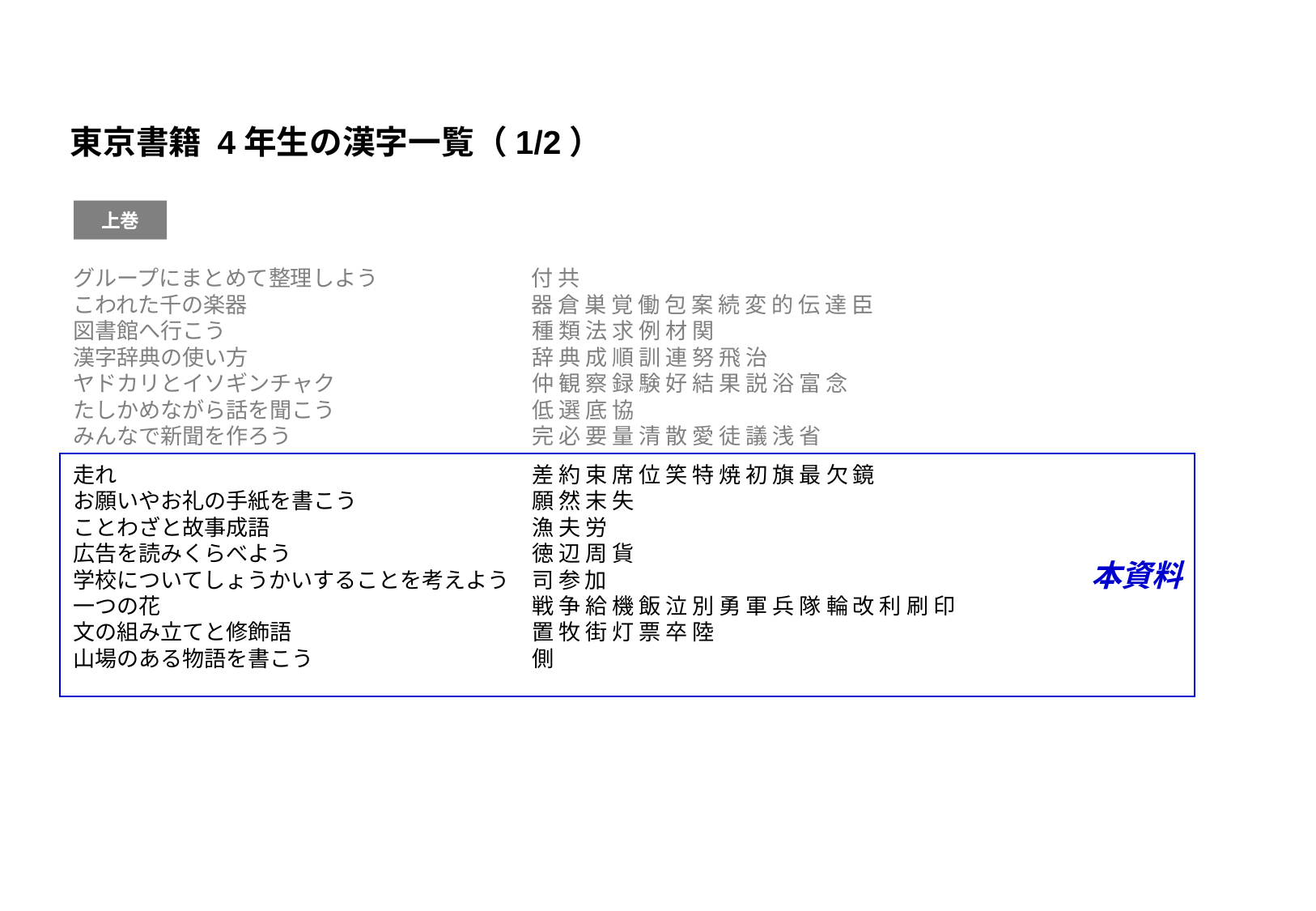

東京書籍 4年生の漢字一覧（1/2）
上巻

グループにまとめて整理しよう　　　　　　　付 共
こわれた千の楽器　　　　　　　　　　　　　器 倉 巣 覚 働 包 案 続 変 的 伝 達 臣
図書館へ行こう　　　　　　　　　　　　　　種 類 法 求 例 材 関
漢字辞典の使い方　　　　　　　　　　　　　辞 典 成 順 訓 連 努 飛 治
ヤドカリとイソギンチャク　　　　　　　　　仲 観 察 録 験 好 結 果 説 浴 富 念
たしかめながら話を聞こう　　　　　　　　　低 選 底 協
みんなで新聞を作ろう　　　　　　　　　　　完 必 要 量 清 散 愛 徒 議 浅 省

走れ　　　　　　　　　　　　　　　　　　　差 約 束 席 位 笑 特 焼 初 旗 最 欠 鏡
お願いやお礼の手紙を書こう　　　　　　　　願 然 末 失
ことわざと故事成語　　　　　　　　　　　　漁 夫 労
広告を読みくらべよう　　　　　　　　　　　徳 辺 周 貨
学校についてしょうかいすることを考えよう　司 参 加
一つの花　　　　　　　　　　　　　　　　　戦 争 給 機 飯 泣 別 勇 軍 兵 隊 輪 改 利 刷 印
文の組み立てと修飾語　　　　　　　　　　　置 牧 街 灯 票 卒 陸
山場のある物語を書こう　　　　　　　　　　側
本資料